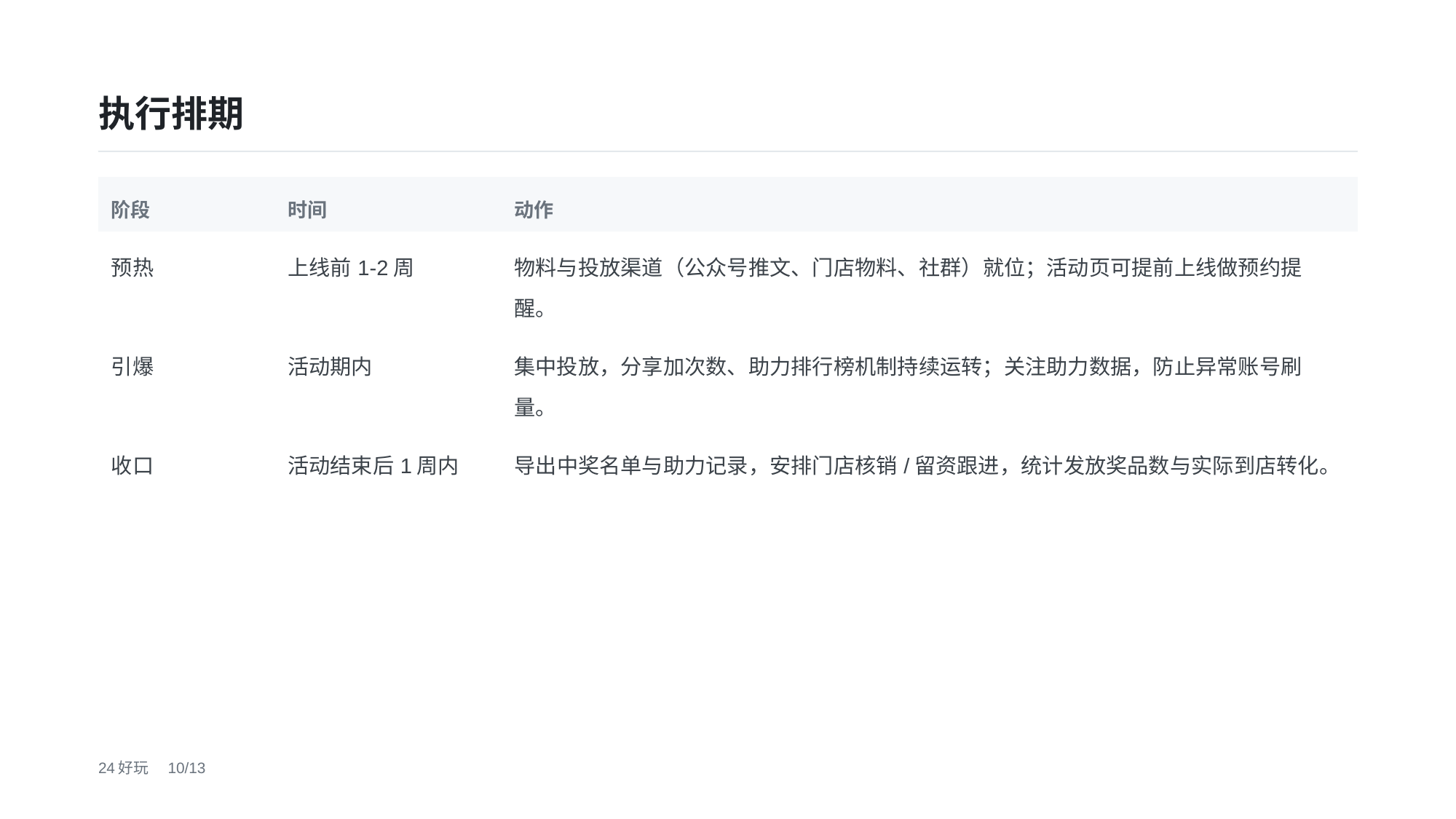

执行排期

| 阶段 | 时间 | 动作 |
| --- | --- | --- |
| 预热 | 上线前1-2周 | 物料与投放渠道（公众号推文、门店物料、社群）就位；活动页可提前上线做预约提醒。 |
| 引爆 | 活动期内 | 集中投放，分享加次数、助力排行榜机制持续运转；关注助力数据，防止异常账号刷量。 |
| 收口 | 活动结束后1周内 | 导出中奖名单与助力记录，安排门店核销/留资跟进，统计发放奖品数与实际到店转化。 |
24好玩　10/13